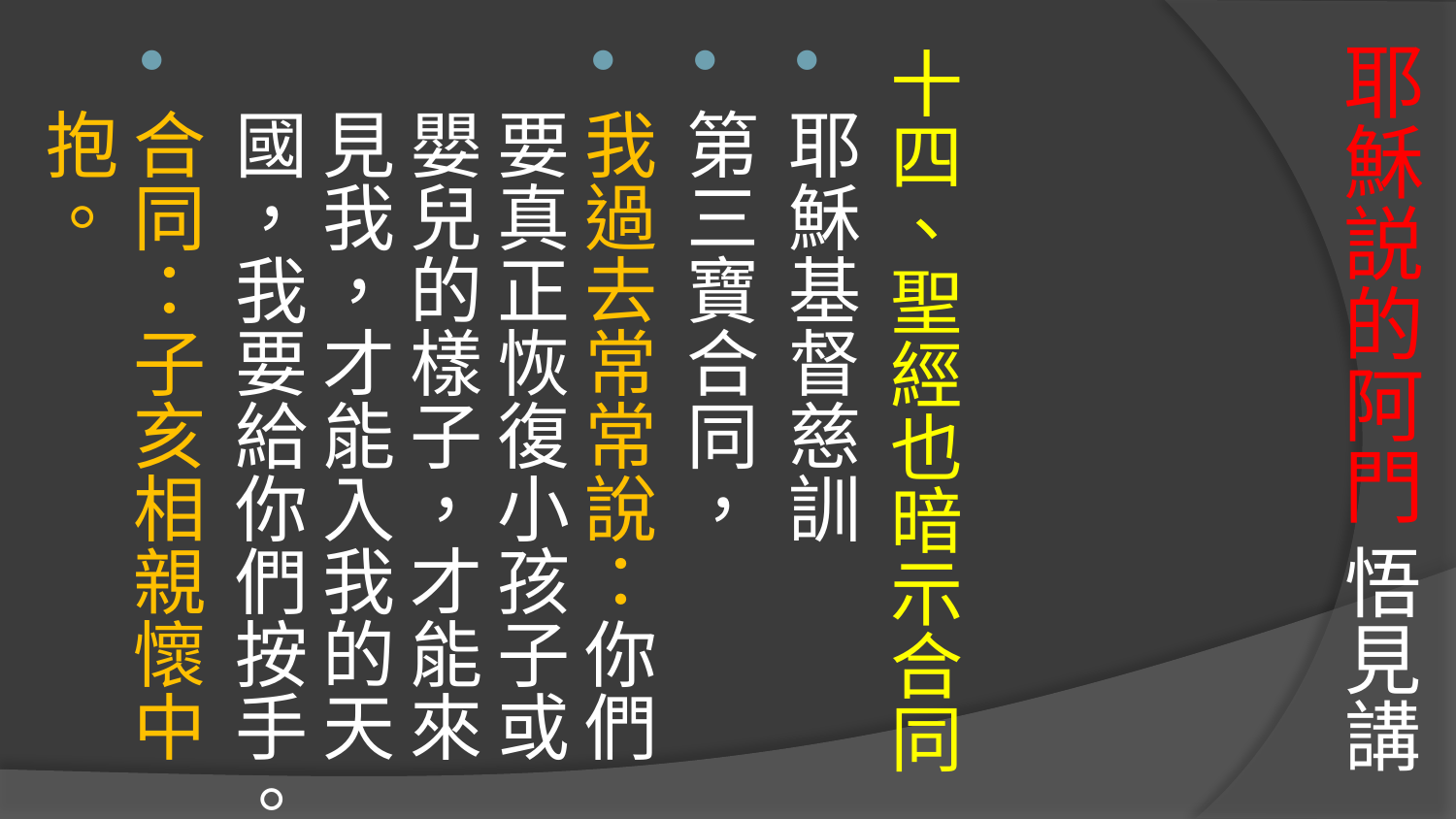

# 耶穌説的阿門 悟見講
十四、聖經也暗示合同
耶穌基督慈訓
第三寶合同，
我過去常常說：你們要真正恢復小孩子或嬰兒的樣子，才能來見我，才能入我的天國，我要給你們按手。
合同：子亥相親懷中抱。